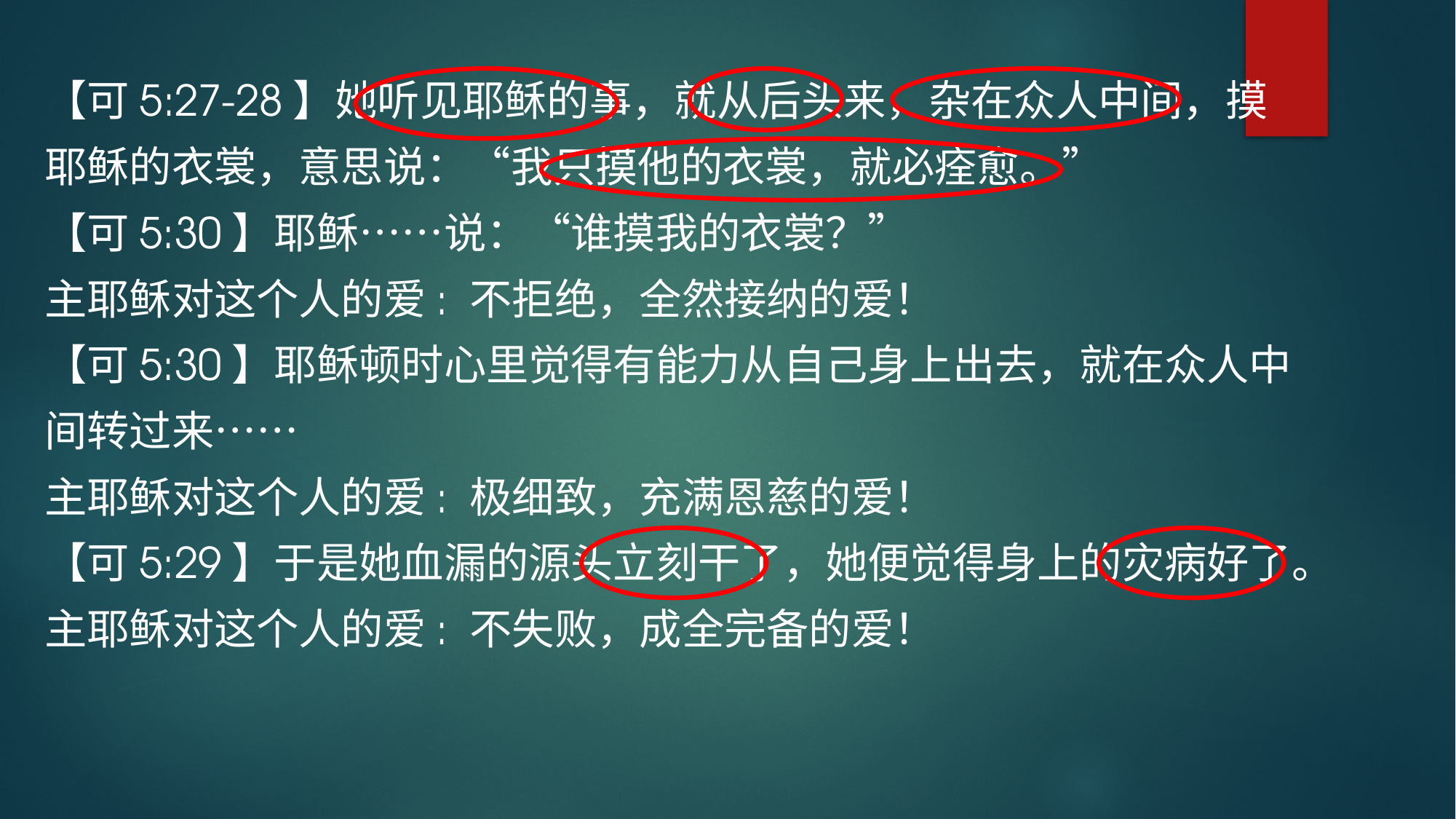

【可5:27-28】她听见耶稣的事，就从后头来，杂在众人中间，摸
耶稣的衣裳，意思说：“我只摸他的衣裳，就必痊愈。”
【可5:30】耶稣……说：“谁摸我的衣裳？”
主耶稣对这个人的爱: 不拒绝，全然接纳的爱！
【可5:30】耶稣顿时心里觉得有能力从自己身上出去，就在众人中
间转过来……
主耶稣对这个人的爱: 极细致，充满恩慈的爱！
【可5:29】于是她血漏的源头立刻干了，她便觉得身上的灾病好了。
主耶稣对这个人的爱: 不失败，成全完备的爱！